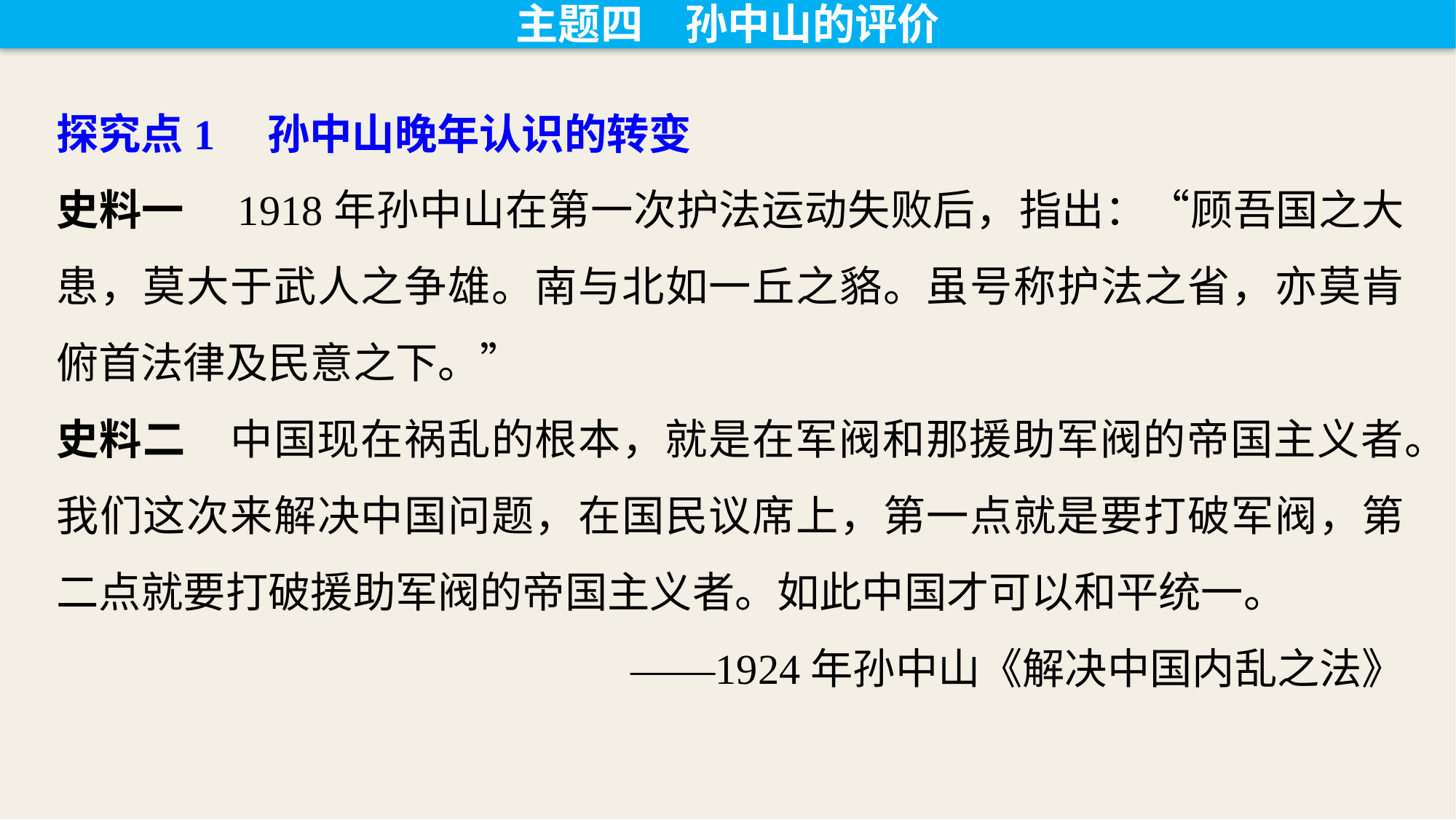

主题四　孙中山的评价
探究点1　孙中山晚年认识的转变
史料一　1918年孙中山在第一次护法运动失败后，指出：“顾吾国之大患，莫大于武人之争雄。南与北如一丘之貉。虽号称护法之省，亦莫肯俯首法律及民意之下。”
史料二　中国现在祸乱的根本，就是在军阀和那援助军阀的帝国主义者。我们这次来解决中国问题，在国民议席上，第一点就是要打破军阀，第二点就要打破援助军阀的帝国主义者。如此中国才可以和平统一。
——1924年孙中山《解决中国内乱之法》